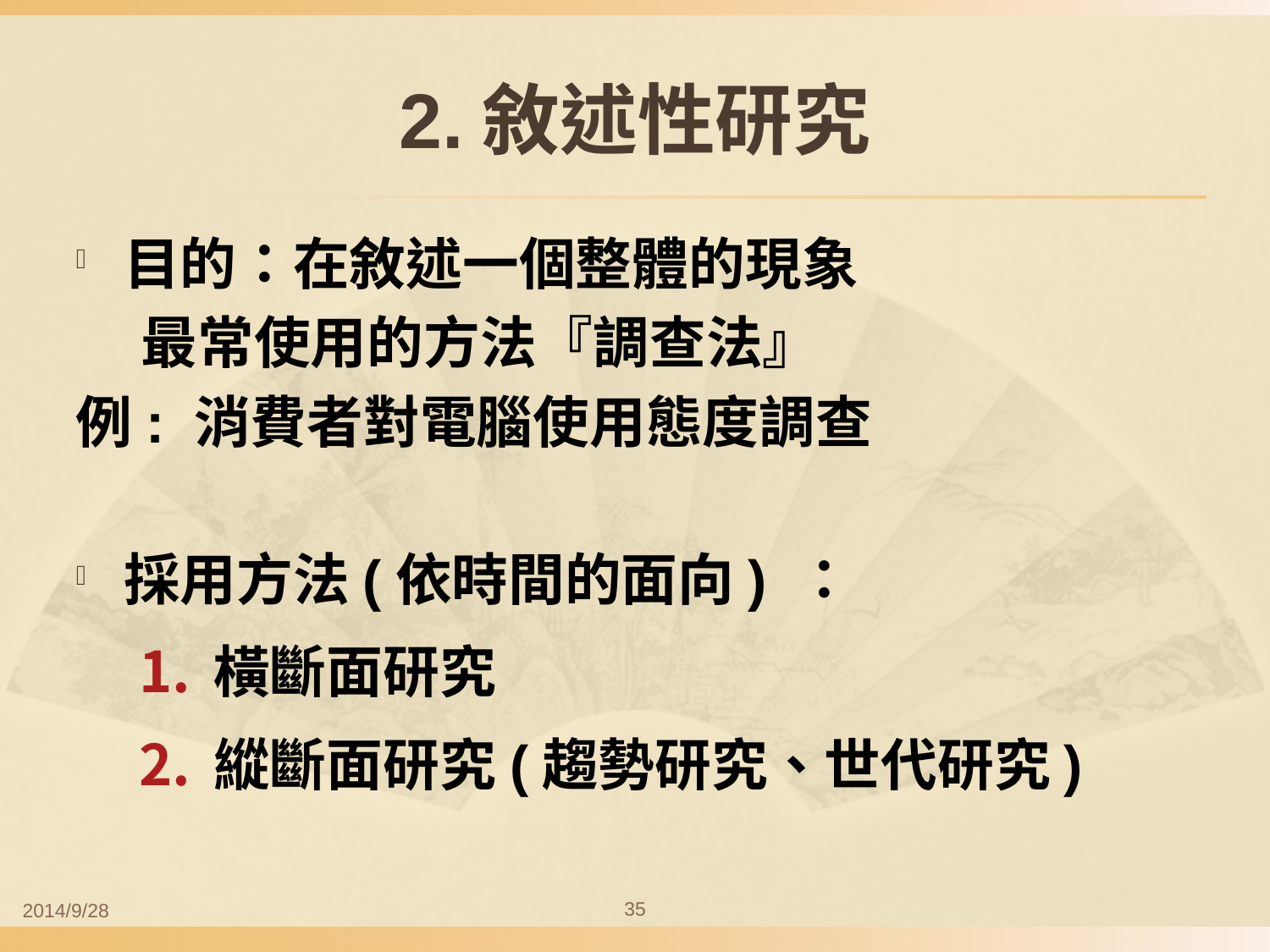

# 2.敘述性研究
目的：在敘述一個整體的現象
    最常使用的方法『調查法』
例: 消費者對電腦使用態度調查

採用方法(依時間的面向) ：
橫斷面研究
縱斷面研究(趨勢研究、世代研究)

2014/9/28
35